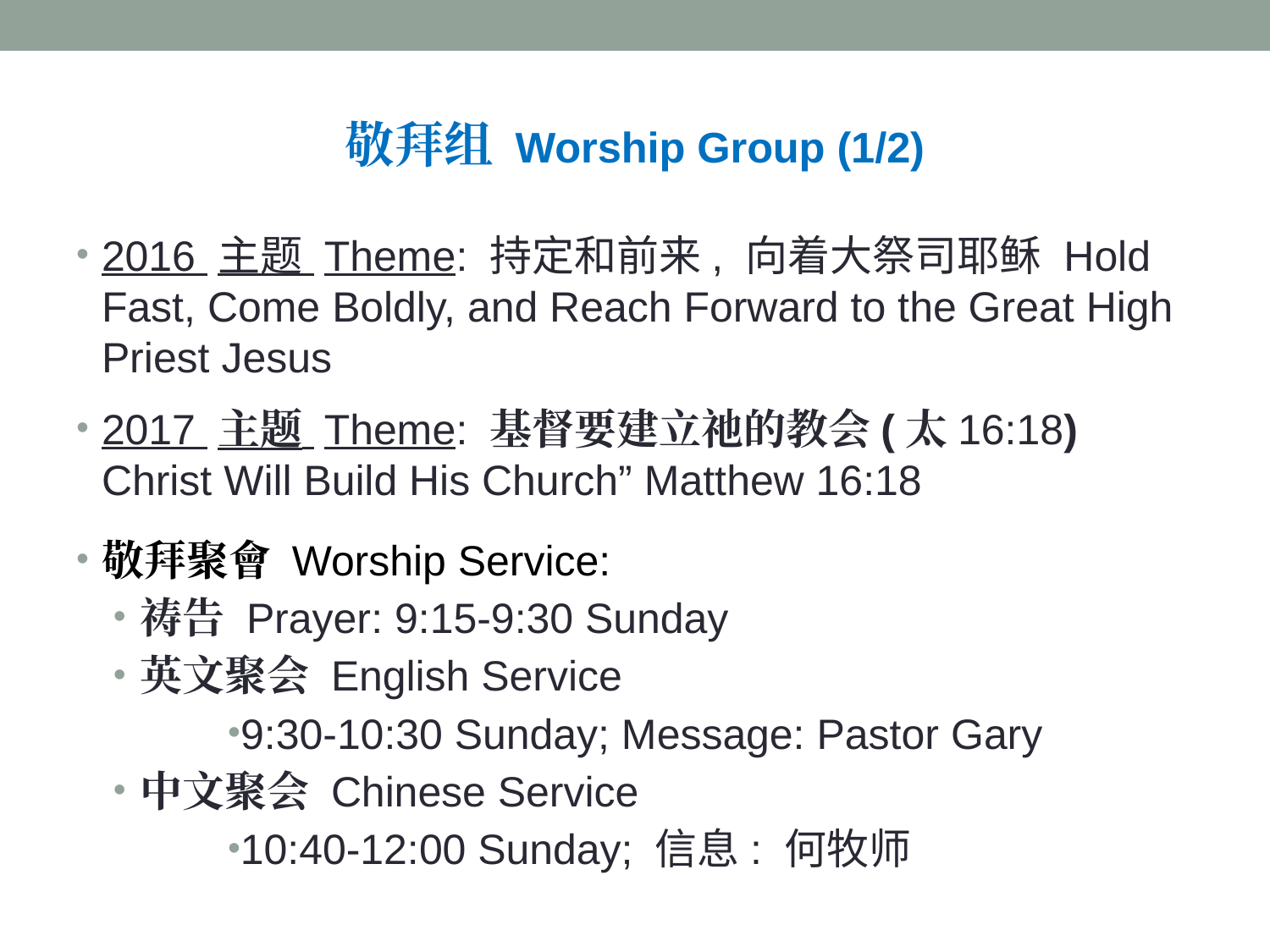

# 敬拜组 Worship Group (1/2)
2016 主题 Theme: 持定和前来, 向着大祭司耶稣 Hold Fast, Come Boldly, and Reach Forward to the Great High Priest Jesus
2017 主题 Theme: 基督要建立祂的教会(太16:18) Christ Will Build His Church” Matthew 16:18
敬拜聚會 Worship Service:
祷告 Prayer: 9:15-9:30 Sunday
英文聚会 English Service
9:30-10:30 Sunday; Message: Pastor Gary
中文聚会 Chinese Service
10:40-12:00 Sunday; 信息: 何牧师